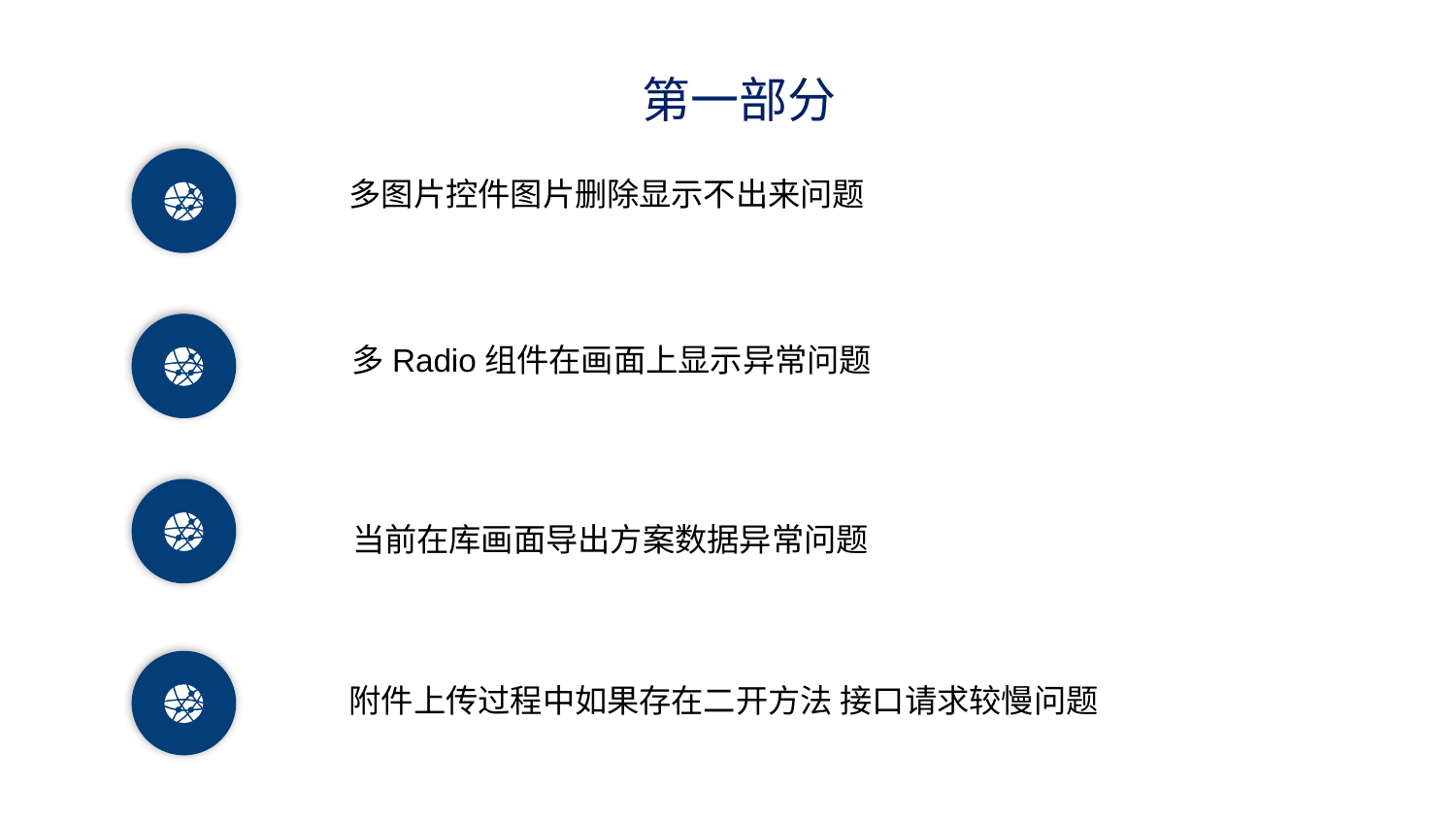

第一部分

多图片控件图片删除显示不出来问题

多Radio组件在画面上显示异常问题

当前在库画面导出方案数据异常问题

附件上传过程中如果存在二开方法 接口请求较慢问题